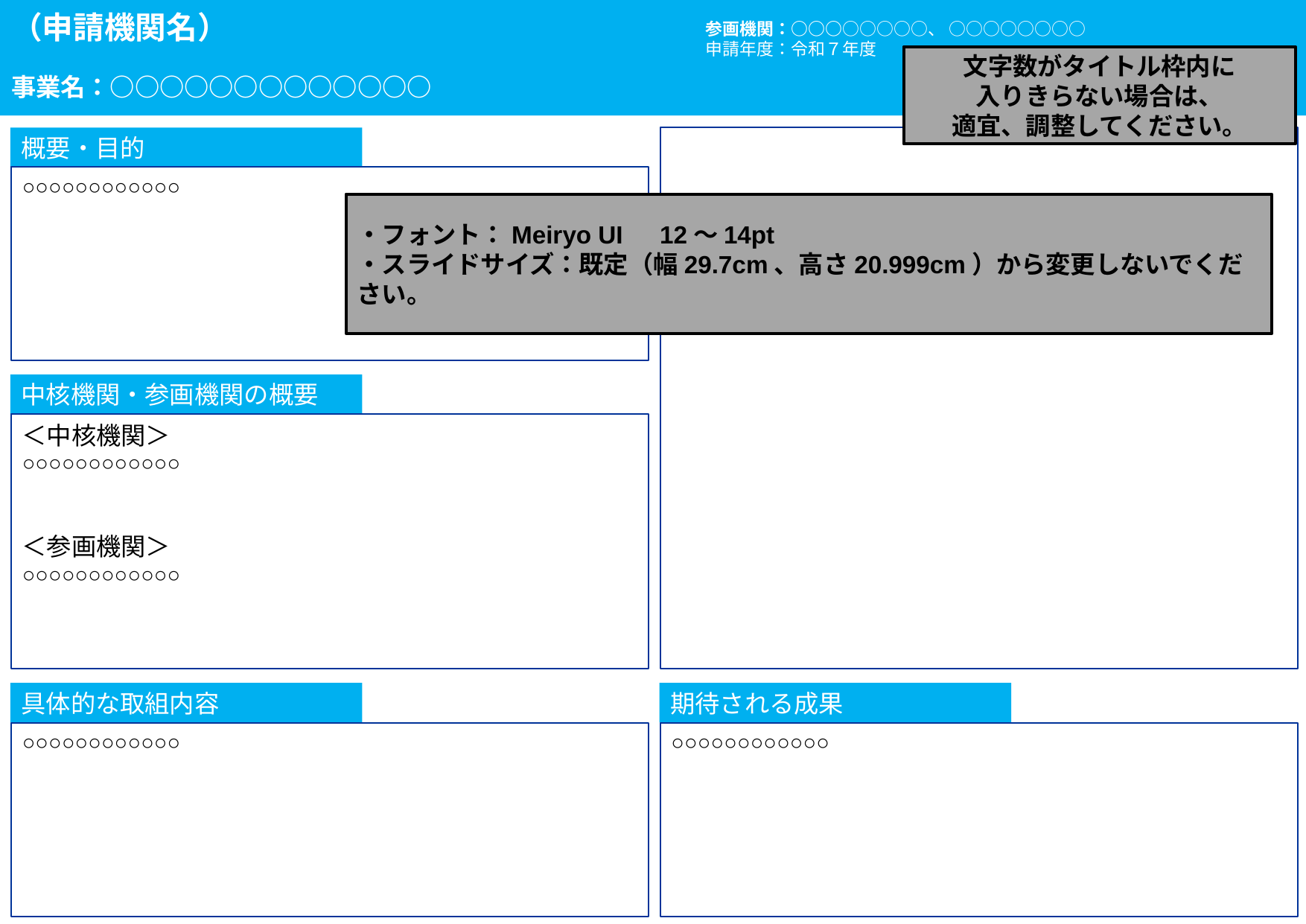

（申請機関名）
事業名：○○○○○○○○○○○○○
参画機関：○○○○○○○○、 ○○○○○○○○
申請年度：令和７年度
文字数がタイトル枠内に
入りきらない場合は、
適宜、調整してください。

概要・目的
○○○○○○○○○○○○
・フォント：Meiryo UI　12～14pt
・スライドサイズ：既定（幅29.7cm、高さ20.999cm）から変更しないでください。
中核機関・参画機関の概要
＜中核機関＞
○○○○○○○○○○○○

＜参画機関＞
○○○○○○○○○○○○
具体的な取組内容
期待される成果
○○○○○○○○○○○○

○○○○○○○○○○○○